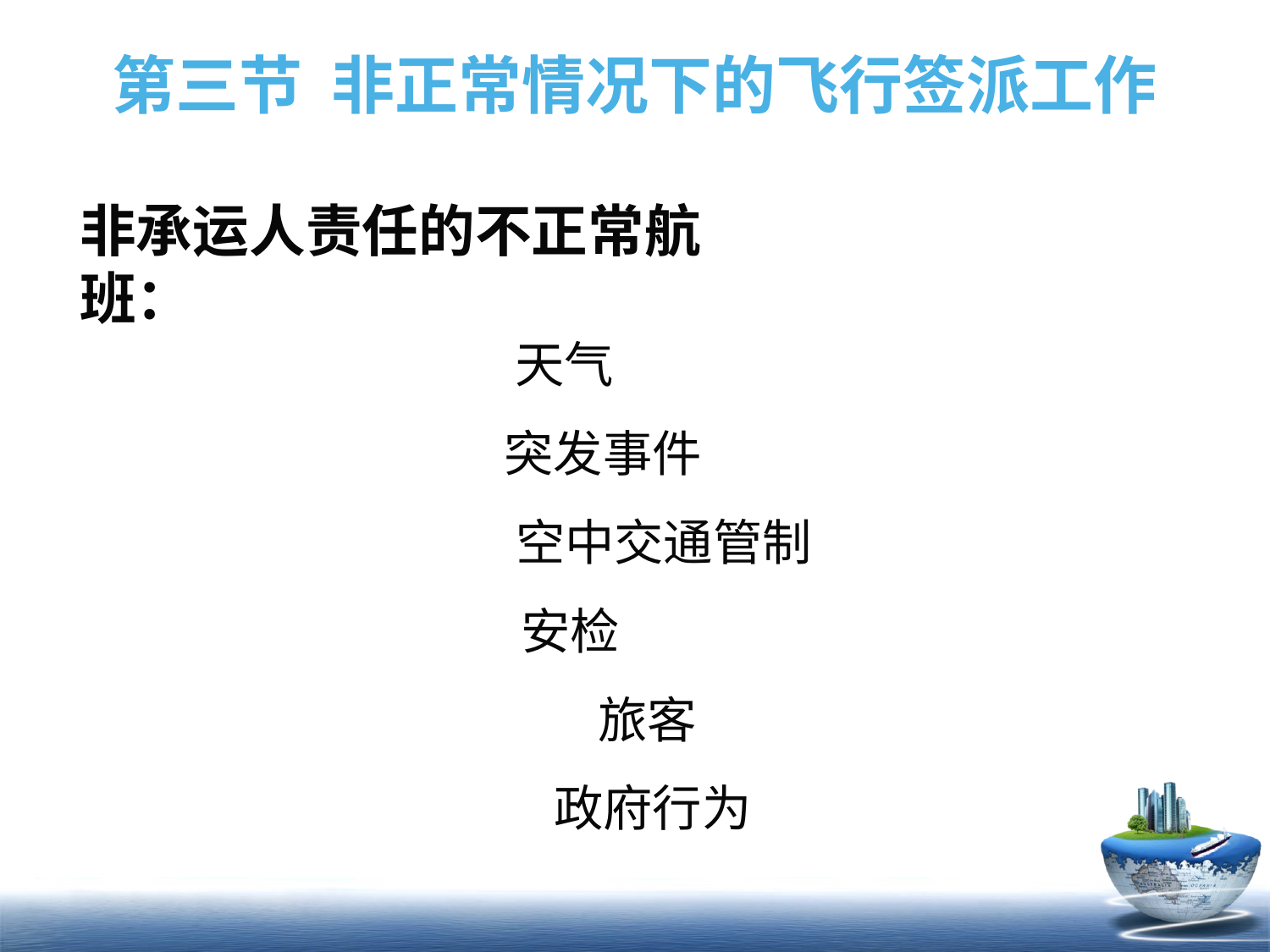

# 第三节  非正常情况下的飞行签派工作
非承运人责任的不正常航班：
天气
突发事件
空中交通管制
安检
旅客
政府行为